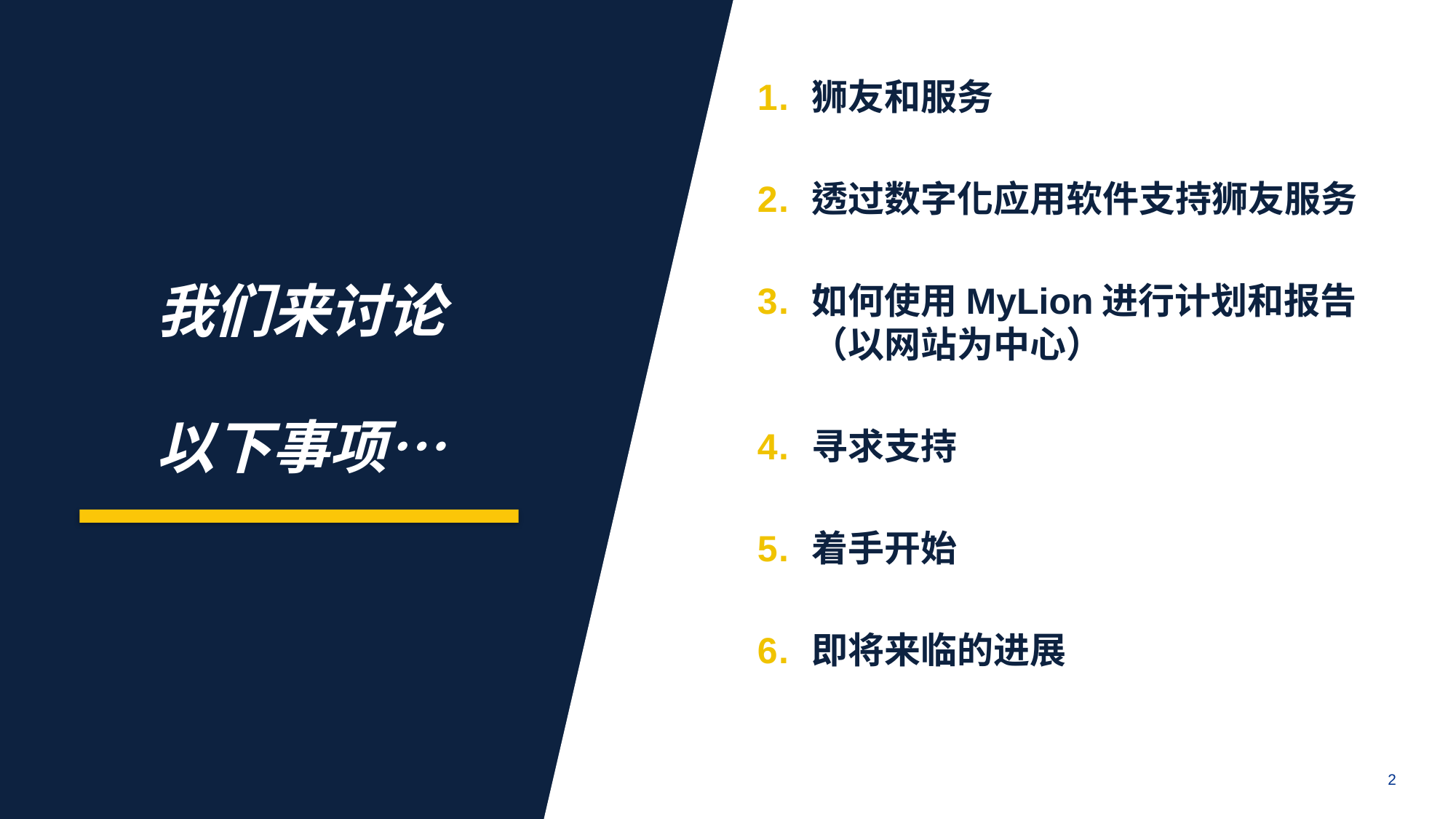

aa
A,
狮友和服务

透过数字化应用软件支持狮友服务

如何使用MyLion进行计划和报告（以网站为中心）

寻求支持

着手开始

即将来临的进展

我们来讨论
以下事项…

2